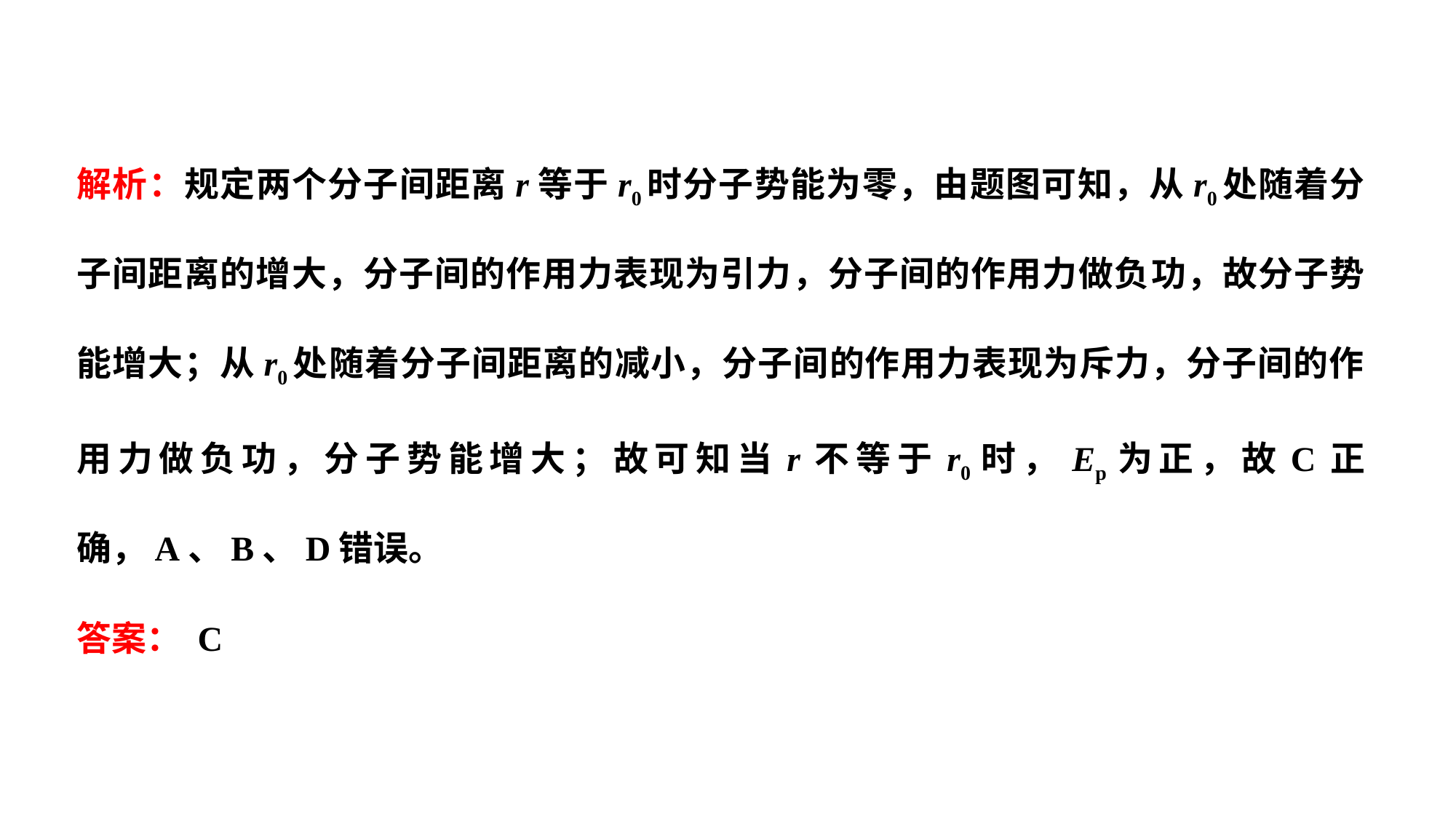

解析：规定两个分子间距离r等于r0时分子势能为零，由题图可知，从r0处随着分子间距离的增大，分子间的作用力表现为引力，分子间的作用力做负功，故分子势能增大；从r0处随着分子间距离的减小，分子间的作用力表现为斥力，分子间的作用力做负功，分子势能增大；故可知当r不等于r0时，Ep为正，故C正确，A、B、D错误。
答案： C